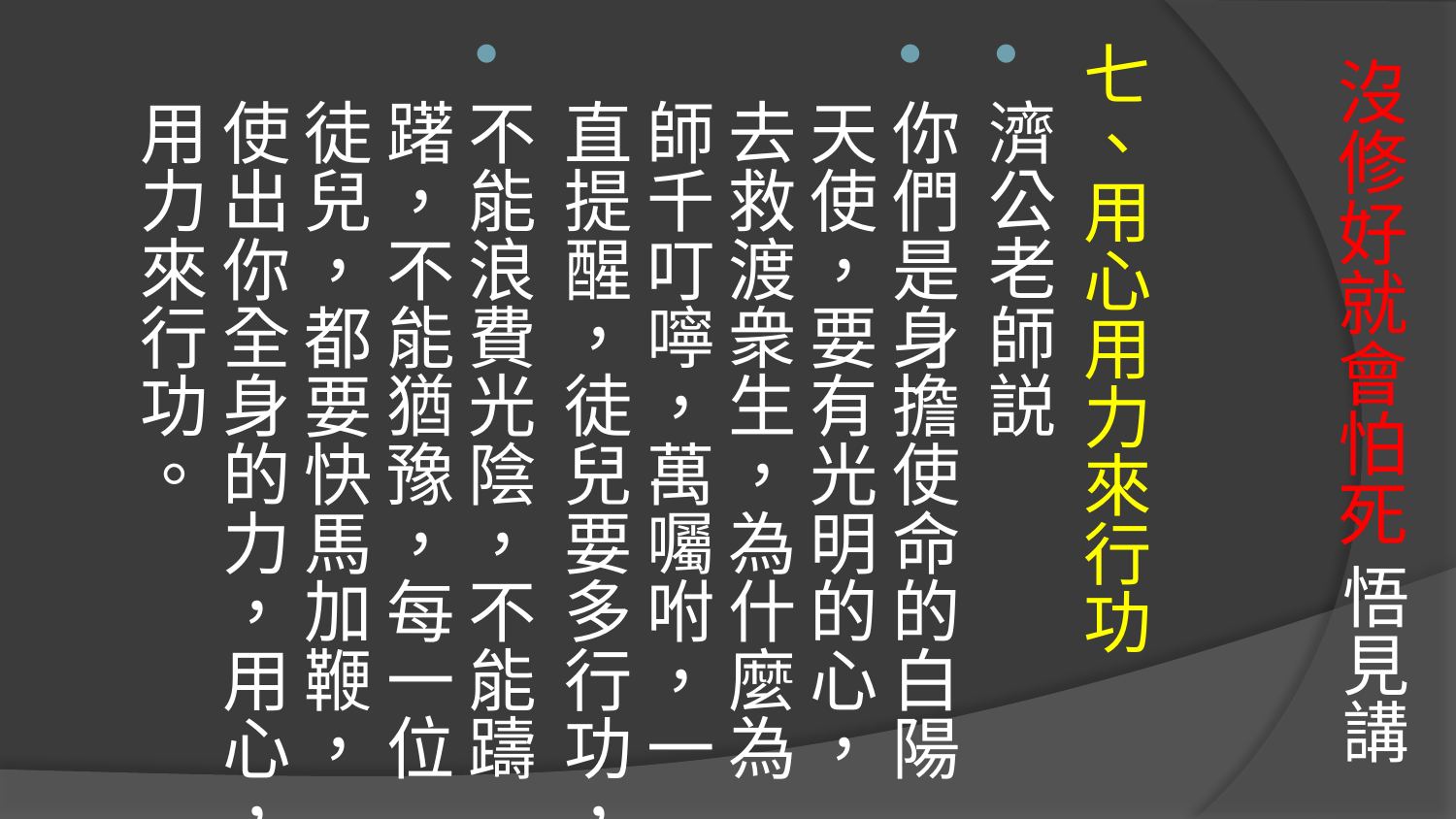

七、用心用力來行功
濟公老師説
你們是身擔使命的白陽天使，要有光明的心，去救渡衆生，為什麼為師千叮嚀，萬囑咐，一直提醒，徒兒要多行功，
不能浪費光陰，不能躊躇，不能猶豫，每一位徒兒，都要快馬加鞭，使出你全身的力，用心，用力來行功。

# 沒修好就會怕死 悟見講